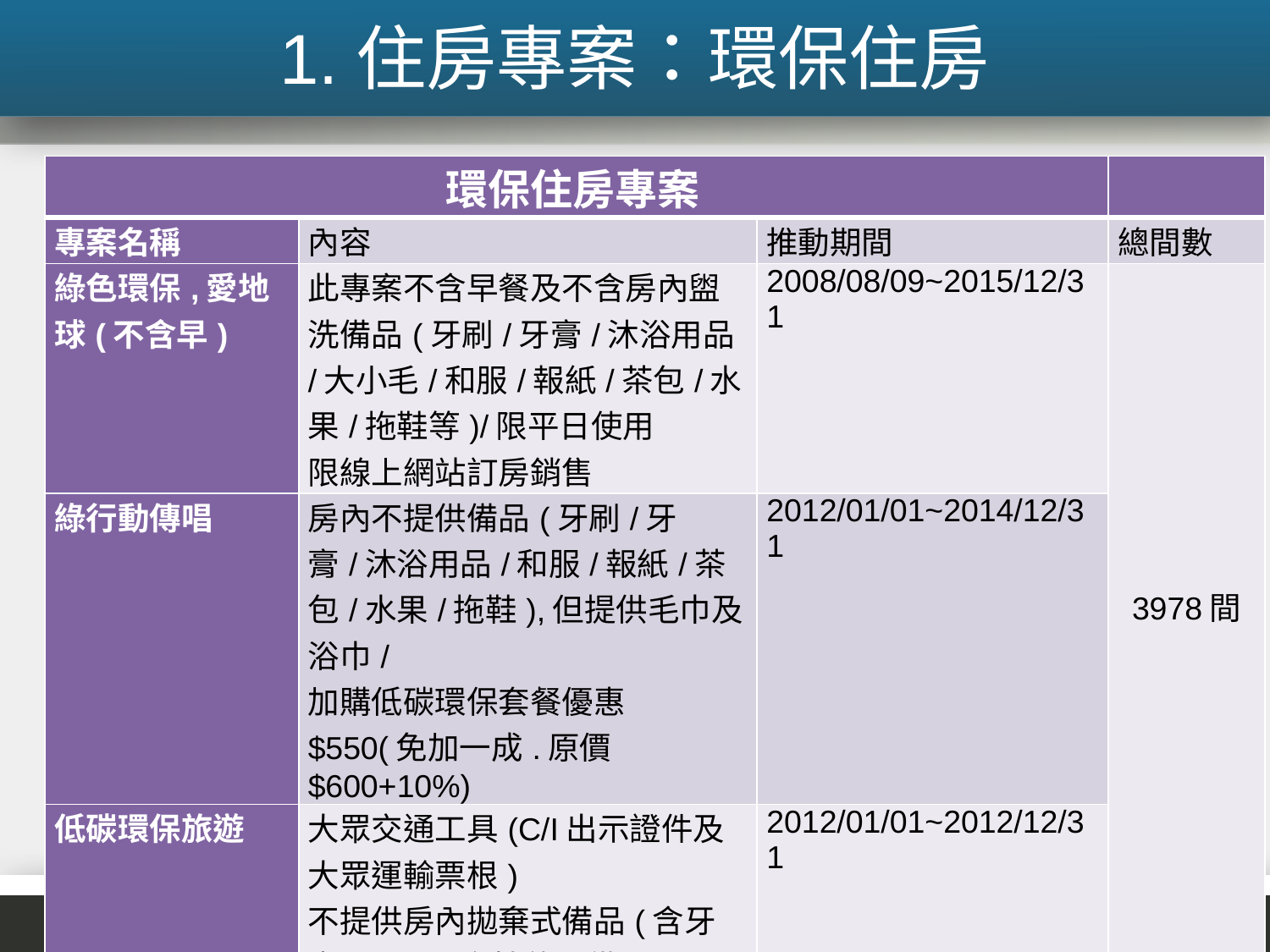

1.住房專案：環保住房
| 環保住房專案 |  |  |  |
| --- | --- | --- | --- |
| 專案名稱 | 內容 | 推動期間 | 總間數 |
| 綠色環保,愛地球(不含早) | 此專案不含早餐及不含房內盥洗備品(牙刷/牙膏/沐浴用品/大小毛/和服/報紙/茶包/水果/拖鞋等)/限平日使用 限線上網站訂房銷售 | 2008/08/09~2015/12/31 | 3978間 |
| 綠行動傳唱 | 房內不提供備品(牙刷/牙膏/沐浴用品/和服/報紙/茶包/水果/拖鞋),但提供毛巾及浴巾/ 加購低碳環保套餐優惠$550(免加一成.原價$600+10%) | 2012/01/01~2014/12/31 |  |
| 低碳環保旅遊 | 大眾交通工具(C/I出示證件及大眾運輸票根) 不提供房內拋棄式備品(含牙膏牙刷.一次性使用備品) 依房型贈送低碳早餐數(自助式早餐)及低碳美食套餐數(長園) | 2012/01/01~2012/12/31 |  |